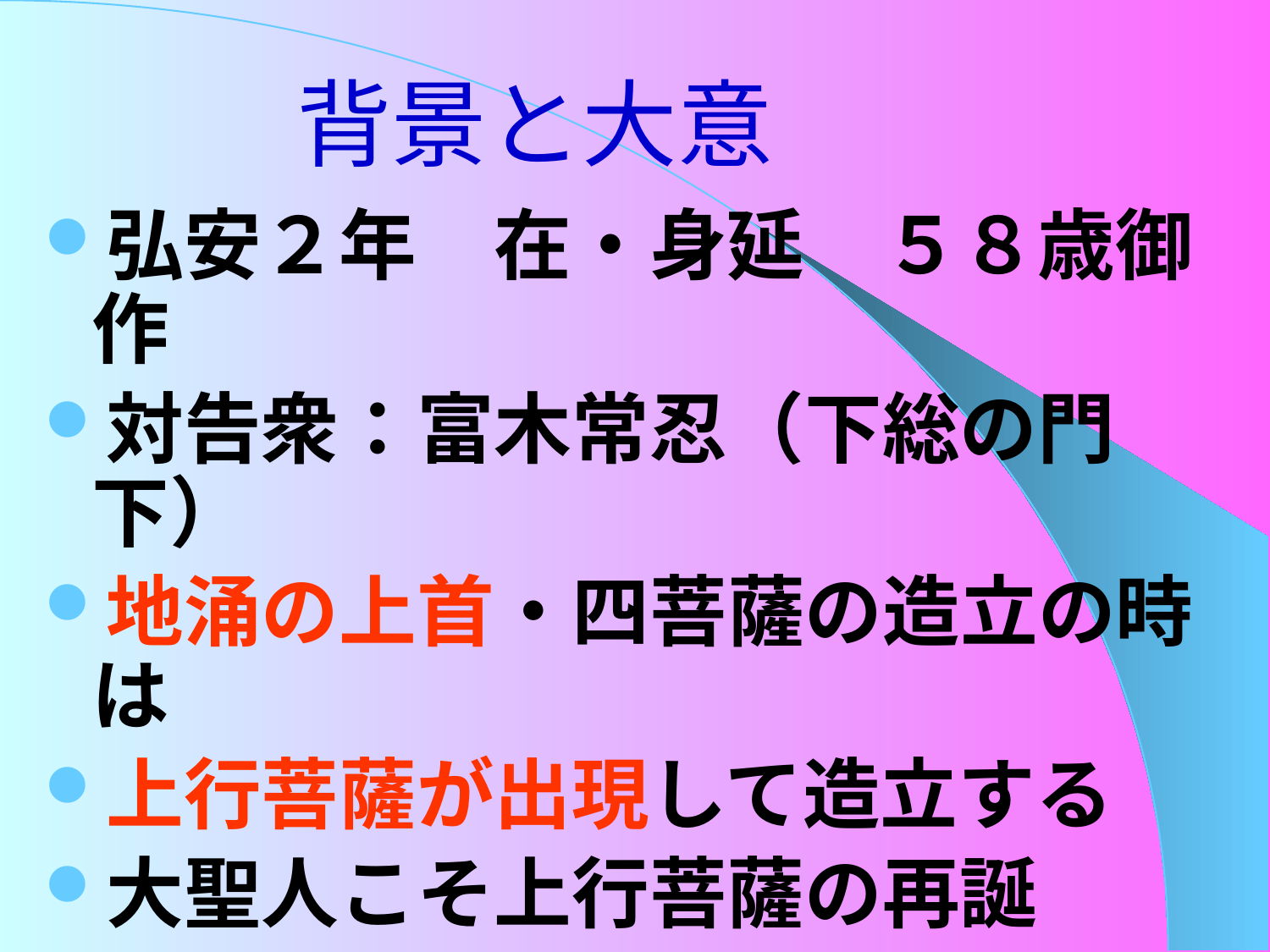

# 背景と大意
弘安２年　在・身延　５８歳御作
対告衆：富木常忍（下総の門下）
地涌の上首・四菩薩の造立の時は
上行菩薩が出現して造立する
大聖人こそ上行菩薩の再誕
己義を捨てて師弟不二の実践を